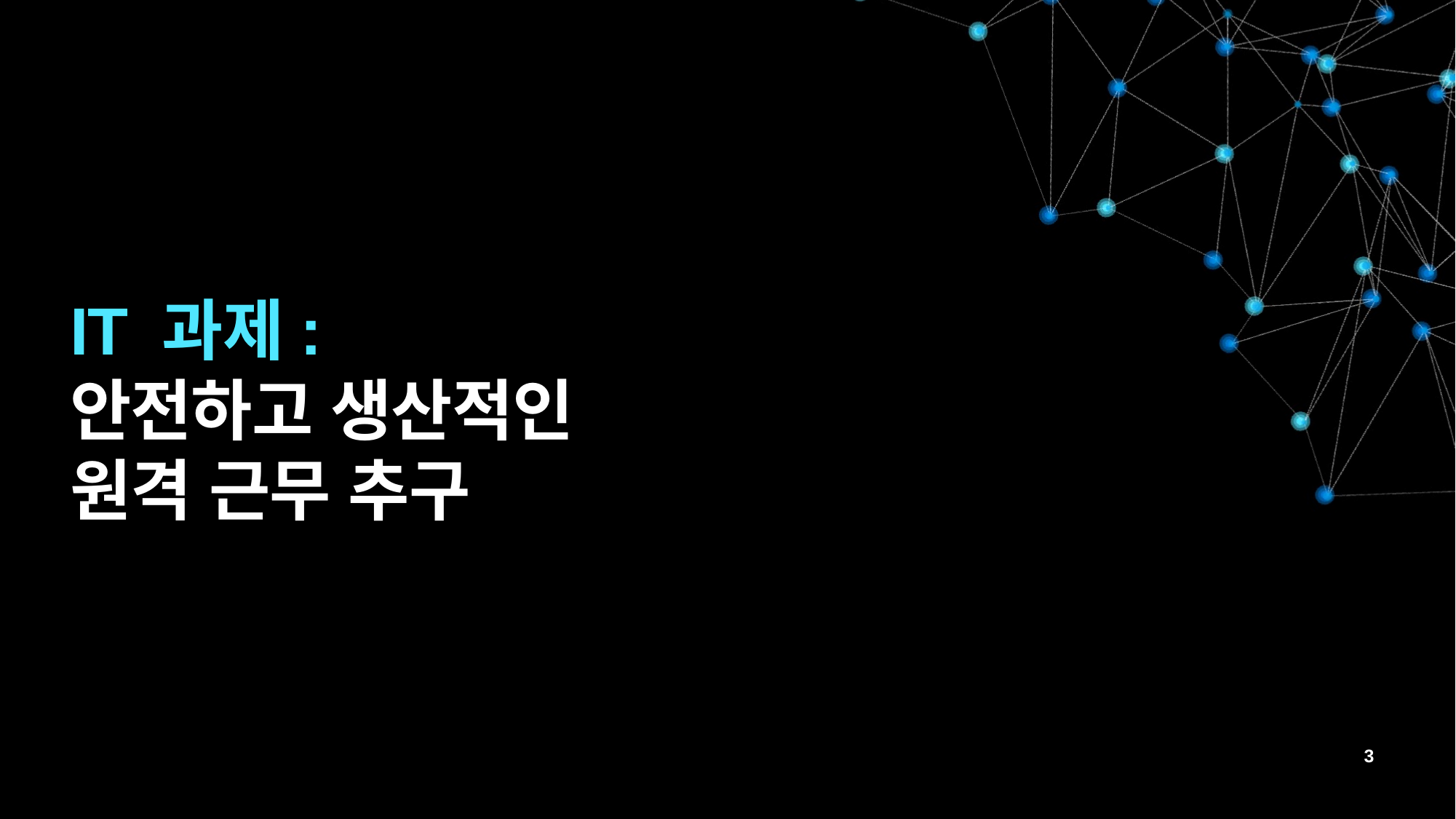

# IT 과제: 안전하고 생산적인 원격 근무 추구
3